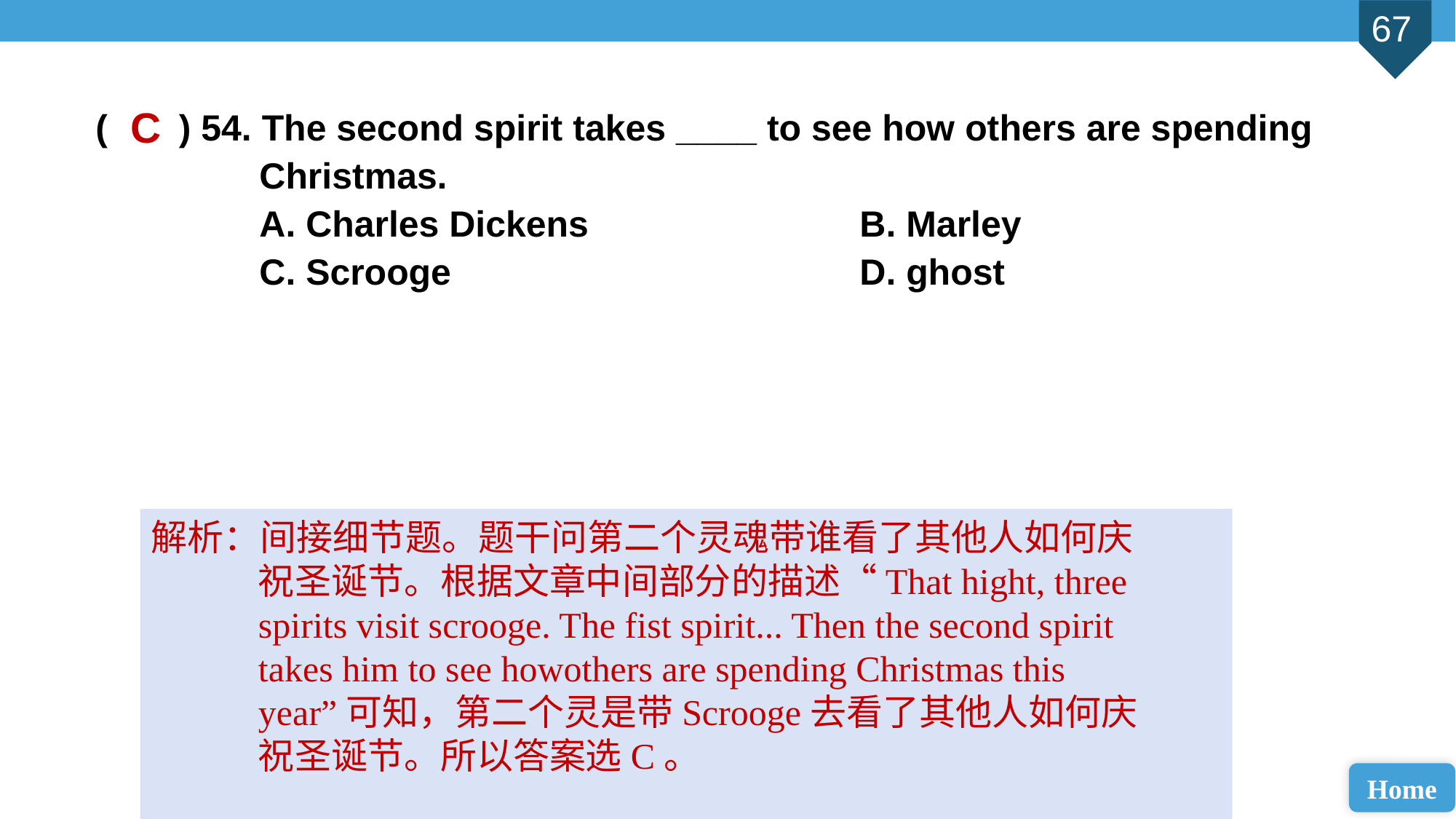

C
(       ) 54. The second spirit takes ____ to see how others are spending
Christmas.
A. Charles Dickens 			B. Marley
C. Scrooge 				D. ghost

解析：间接细节题。题干问第二个灵魂带谁看了其他人如何庆祝圣诞节。根据文章中间部分的描述“That hight, three spirits visit scrooge. The fist spirit... Then the second spirit takes him to see howothers are spending Christmas this year”可知，第二个灵是带Scrooge去看了其他人如何庆祝圣诞节。所以答案选C。